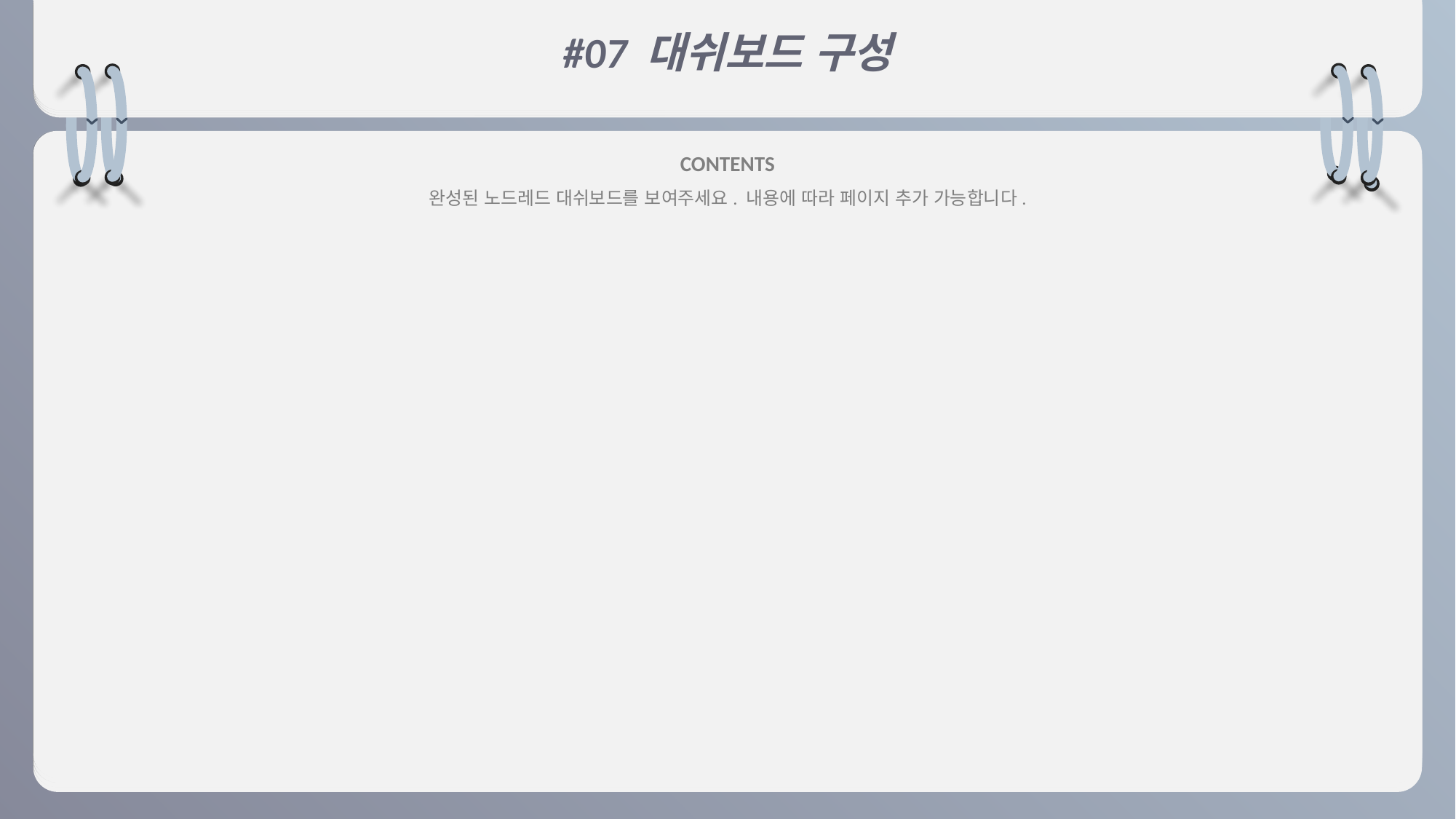

#07 대쉬보드 구성

CONTENTS
완성된 노드레드 대쉬보드를 보여주세요. 내용에 따라 페이지 추가 가능합니다.